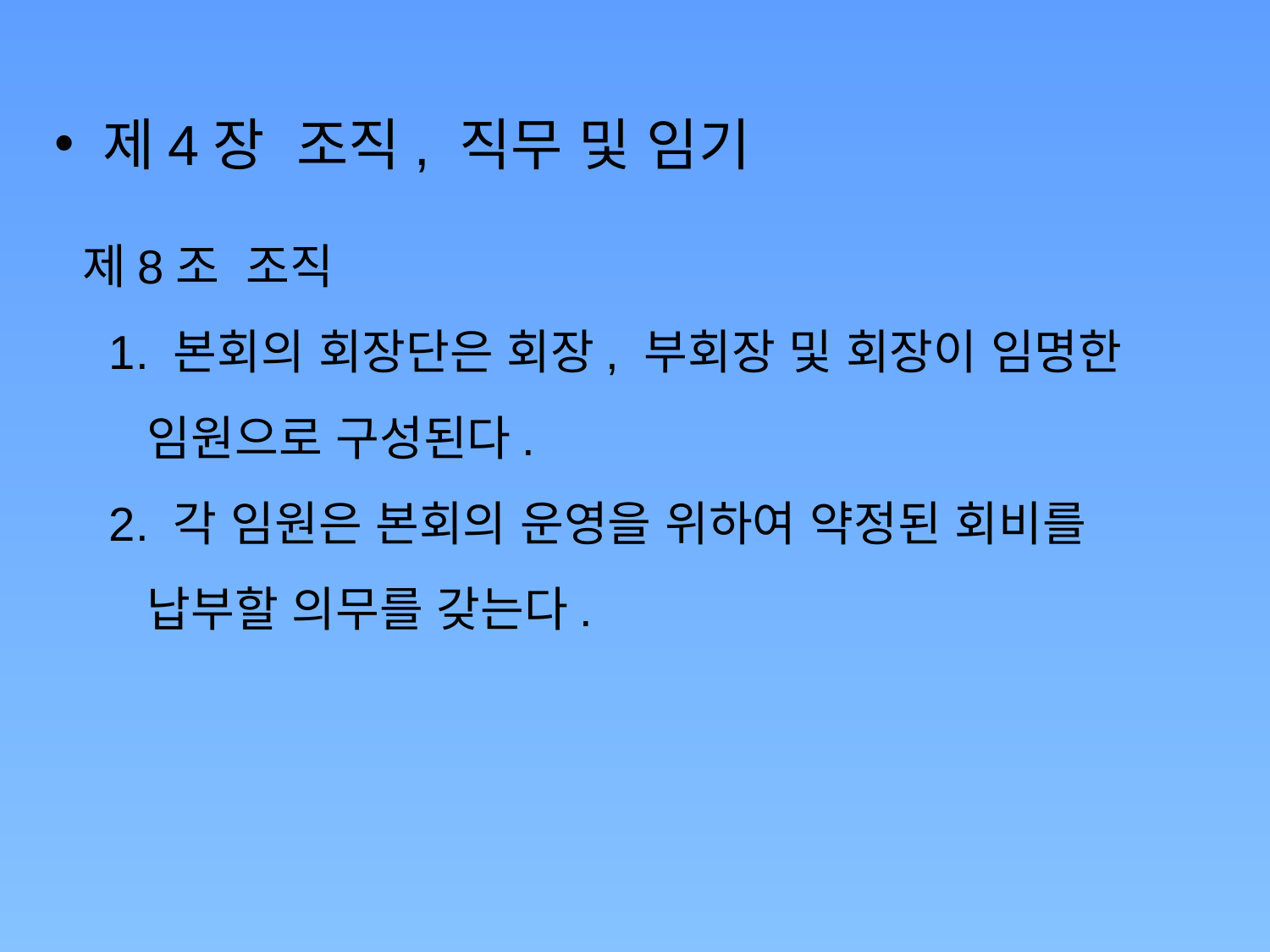

제4장  조직, 직무 및 임기
제8조  조직
  1. 본회의 회장단은 회장, 부회장 및 회장이 임명한
    임원으로 구성된다.
  2. 각 임원은 본회의 운영을 위하여 약정된 회비를
    납부할 의무를 갖는다.